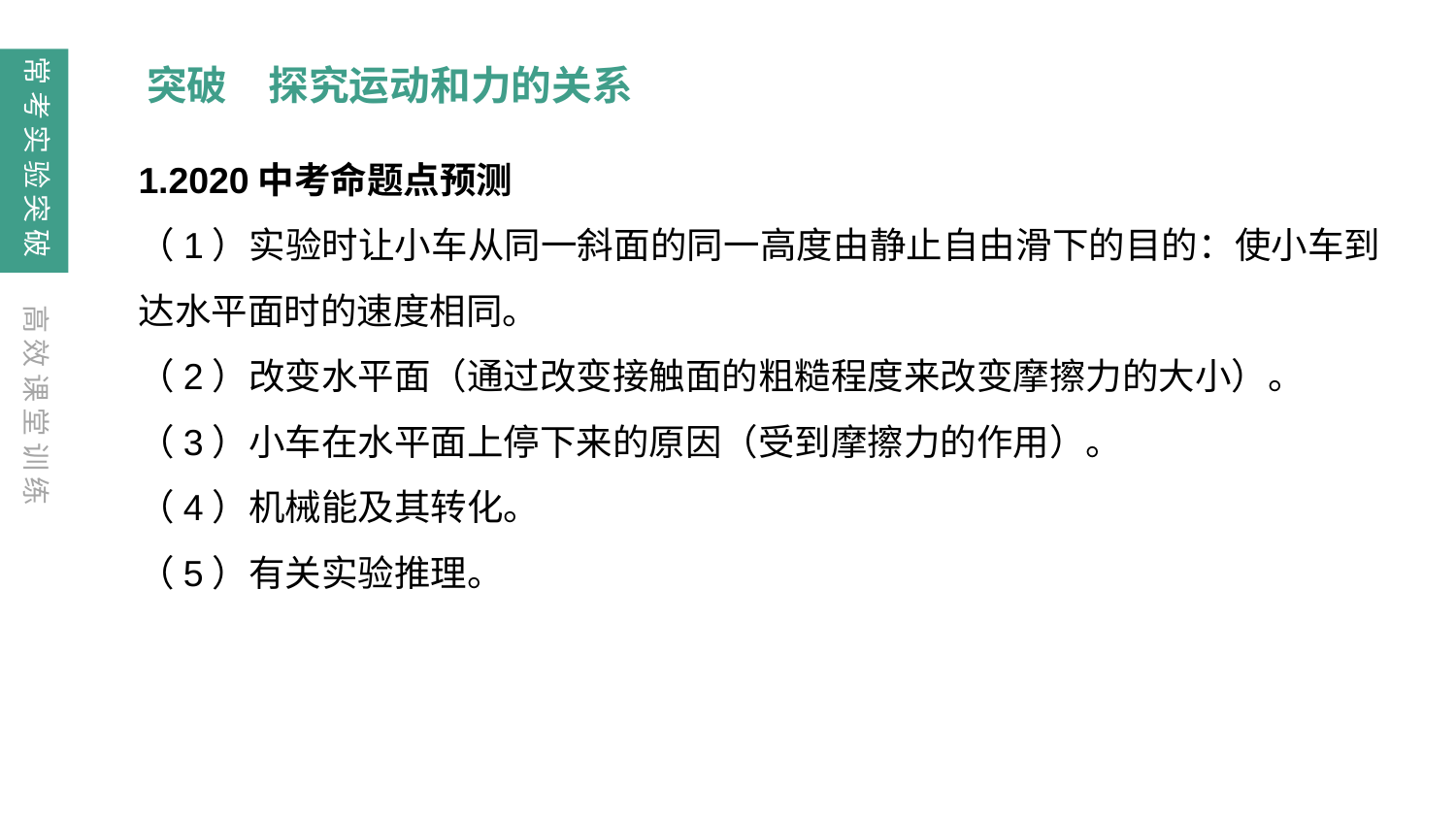

常考实验突破

突破　探究运动和力的关系
1.2020中考命题点预测
（1）实验时让小车从同一斜面的同一高度由静止自由滑下的目的：使小车到达水平面时的速度相同。
（2）改变水平面（通过改变接触面的粗糙程度来改变摩擦力的大小）。
（3）小车在水平面上停下来的原因（受到摩擦力的作用）。
（4）机械能及其转化。
（5）有关实验推理。
高效课堂训练